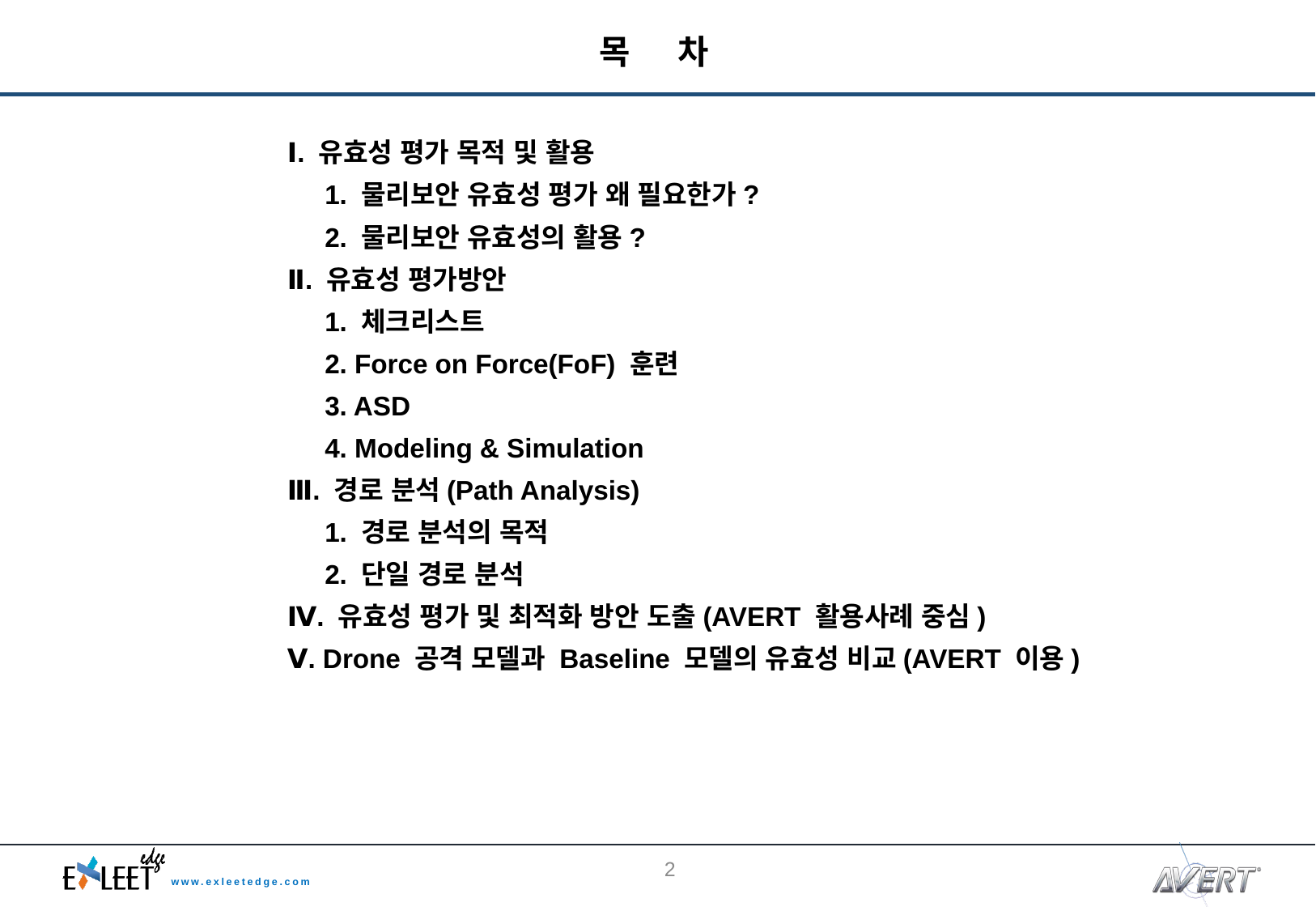

# 목     차

Ⅰ. 유효성 평가 목적 및 활용
     1. 물리보안 유효성 평가 왜 필요한가?
     2. 물리보안 유효성의 활용?
Ⅱ. 유효성 평가방안
     1. 체크리스트
     2. Force on Force(FoF) 훈련
     3. ASD
     4. Modeling & Simulation
Ⅲ. 경로 분석(Path Analysis)
     1. 경로 분석의 목적
     2. 단일 경로 분석
Ⅳ. 유효성 평가 및 최적화 방안 도출(AVERT 활용사례 중심)
Ⅴ. Drone 공격 모델과 Baseline 모델의 유효성 비교(AVERT 이용)
2